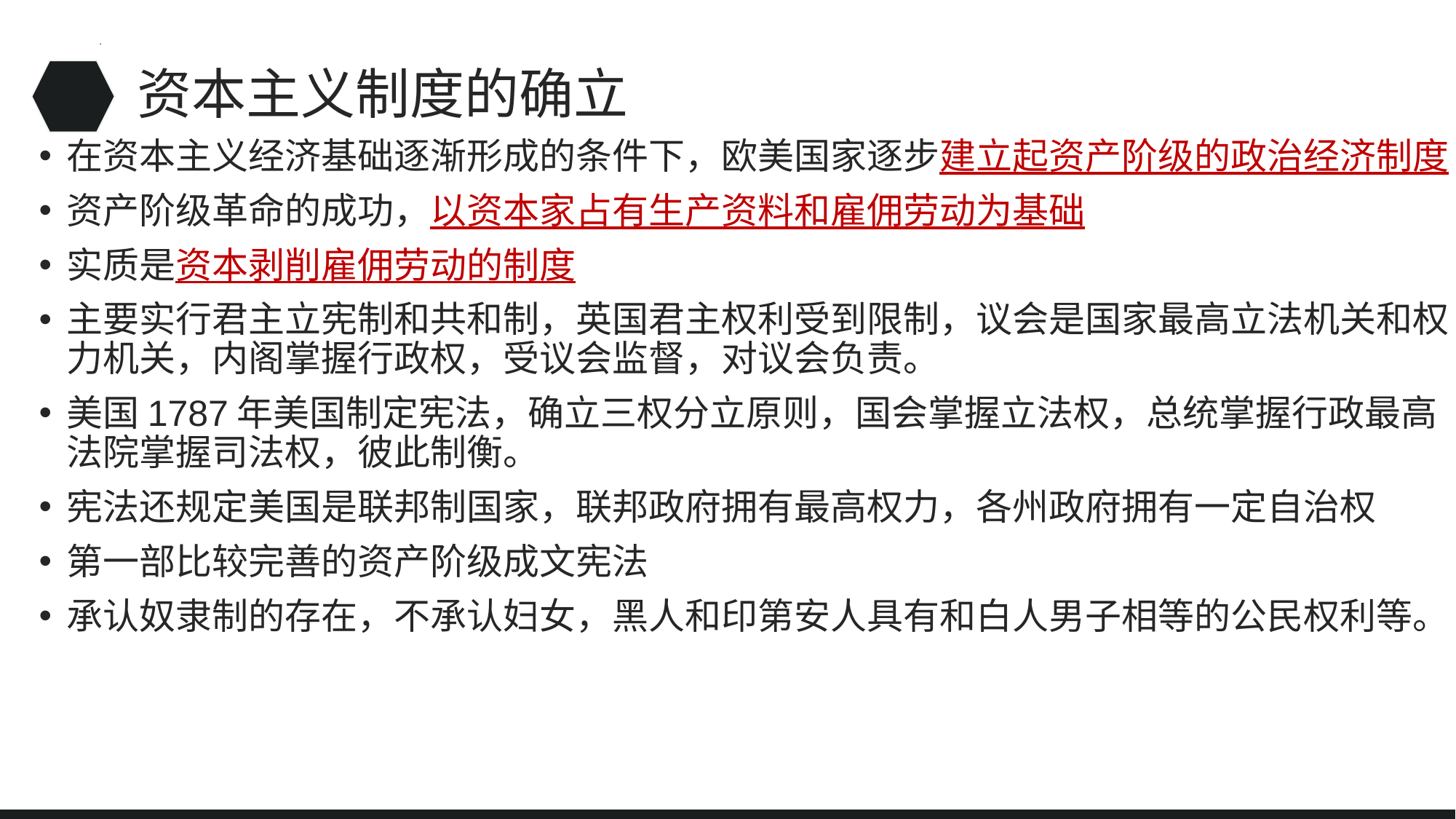

# 资本主义制度的确立
在资本主义经济基础逐渐形成的条件下，欧美国家逐步建立起资产阶级的政治经济制度
资产阶级革命的成功，以资本家占有生产资料和雇佣劳动为基础
实质是资本剥削雇佣劳动的制度
主要实行君主立宪制和共和制，英国君主权利受到限制，议会是国家最高立法机关和权力机关，内阁掌握行政权，受议会监督，对议会负责。
美国1787年美国制定宪法，确立三权分立原则，国会掌握立法权，总统掌握行政最高法院掌握司法权，彼此制衡。
宪法还规定美国是联邦制国家，联邦政府拥有最高权力，各州政府拥有一定自治权
第一部比较完善的资产阶级成文宪法
承认奴隶制的存在，不承认妇女，黑人和印第安人具有和白人男子相等的公民权利等。